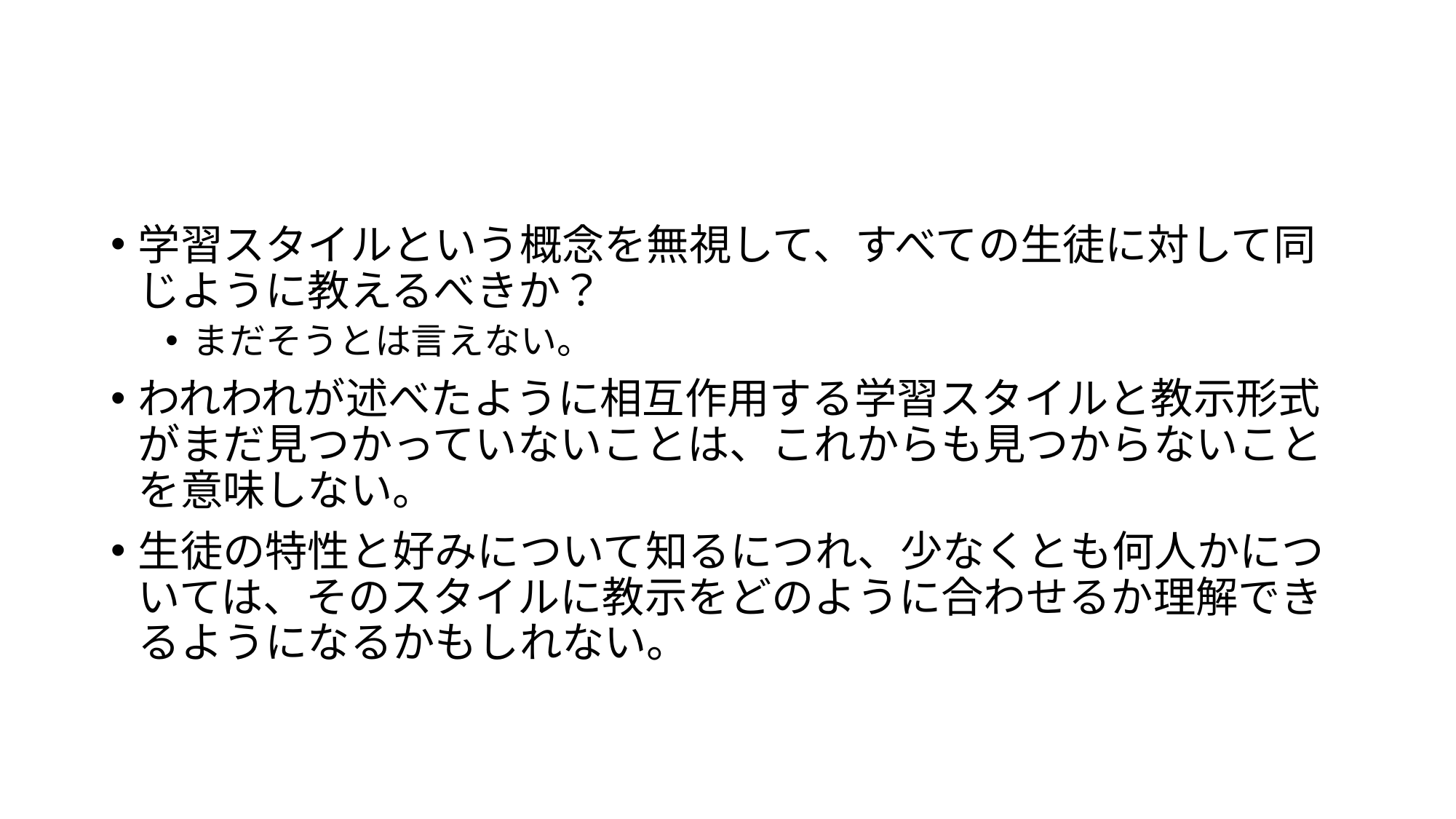

#
学習スタイルという概念を無視して、すべての生徒に対して同じように教えるべきか？
まだそうとは言えない。
われわれが述べたように相互作用する学習スタイルと教示形式がまだ見つかっていないことは、これからも見つからないことを意味しない。
生徒の特性と好みについて知るにつれ、少なくとも何人かについては、そのスタイルに教示をどのように合わせるか理解できるようになるかもしれない。